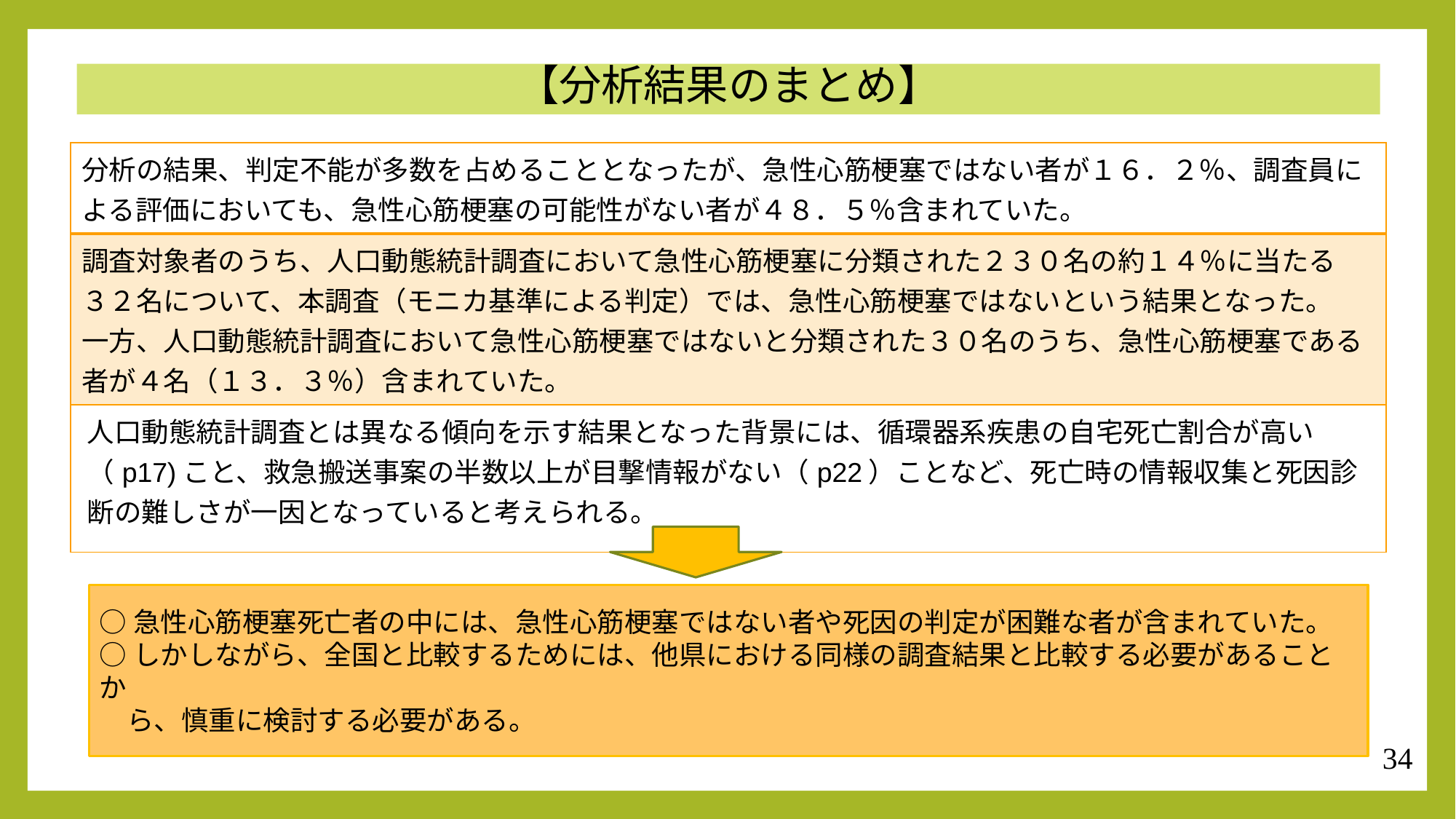

【分析結果のまとめ】

| 分析の結果、判定不能が多数を占めることとなったが、急性心筋梗塞ではない者が１６．２％、調査員による評価においても、急性心筋梗塞の可能性がない者が４８．５％含まれていた。 |
| --- |
| 調査対象者のうち、人口動態統計調査において急性心筋梗塞に分類された２３０名の約１４％に当たる ３２名について、本調査（モニカ基準による判定）では、急性心筋梗塞ではないという結果となった。 一方、人口動態統計調査において急性心筋梗塞ではないと分類された３０名のうち、急性心筋梗塞である者が４名（１３．３％）含まれていた。 |
| 人口動態統計調査とは異なる傾向を示す結果となった背景には、循環器系疾患の自宅死亡割合が高い（p17)こと、救急搬送事案の半数以上が目撃情報がない（p22）ことなど、死亡時の情報収集と死因診断の難しさが一因となっていると考えられる。 |

○急性心筋梗塞死亡者の中には、急性心筋梗塞ではない者や死因の判定が困難な者が含まれていた。
○しかしながら、全国と比較するためには、他県における同様の調査結果と比較する必要があることか
　ら、慎重に検討する必要がある。
34